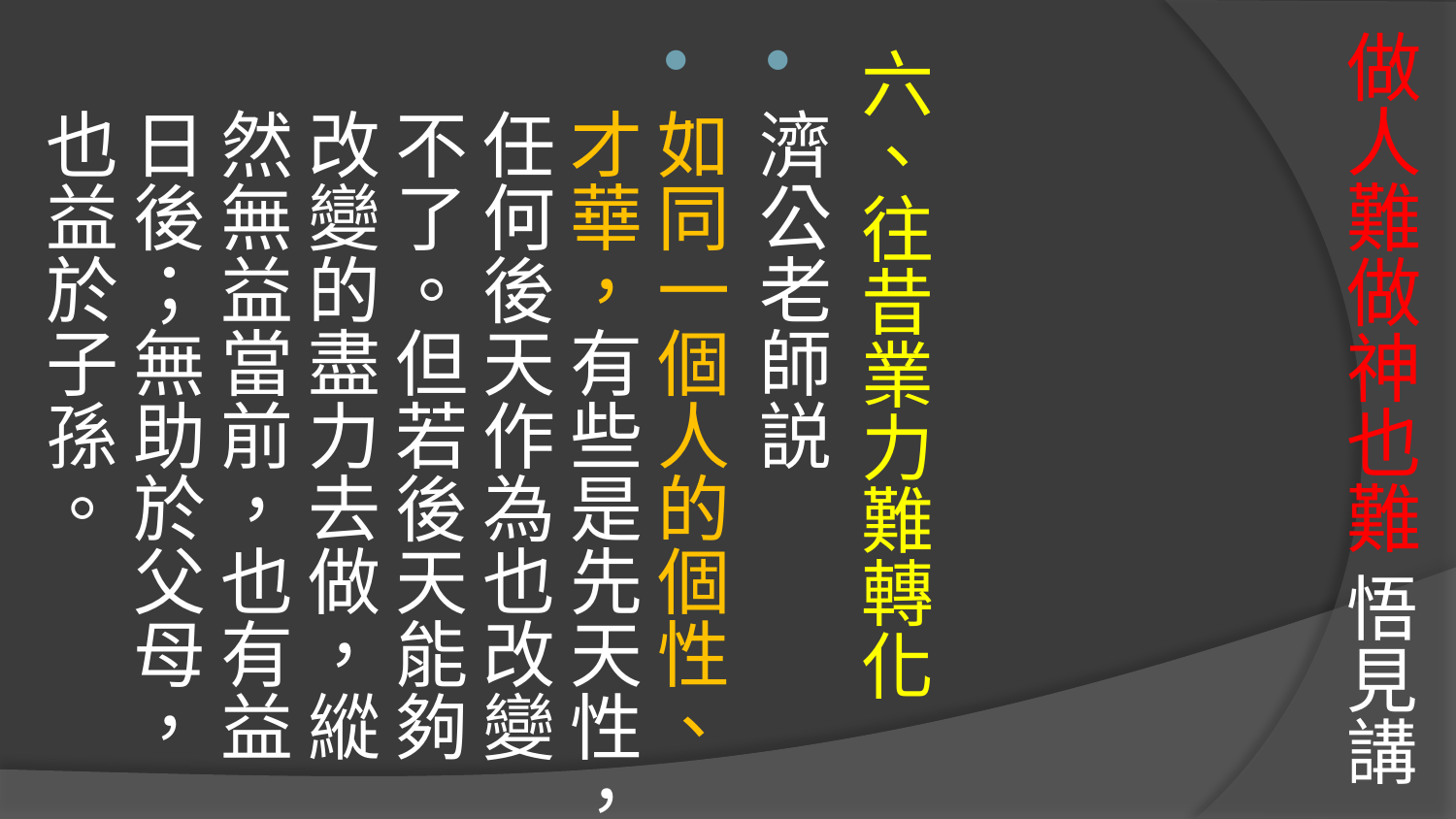

# 做人難做神也難 悟見講
六、往昔業力難轉化
濟公老師説
如同一個人的個性、才華，有些是先天性，任何後天作為也改變不了。但若後天能夠改變的盡力去做，縱然無益當前，也有益日後；無助於父母，也益於子孫。